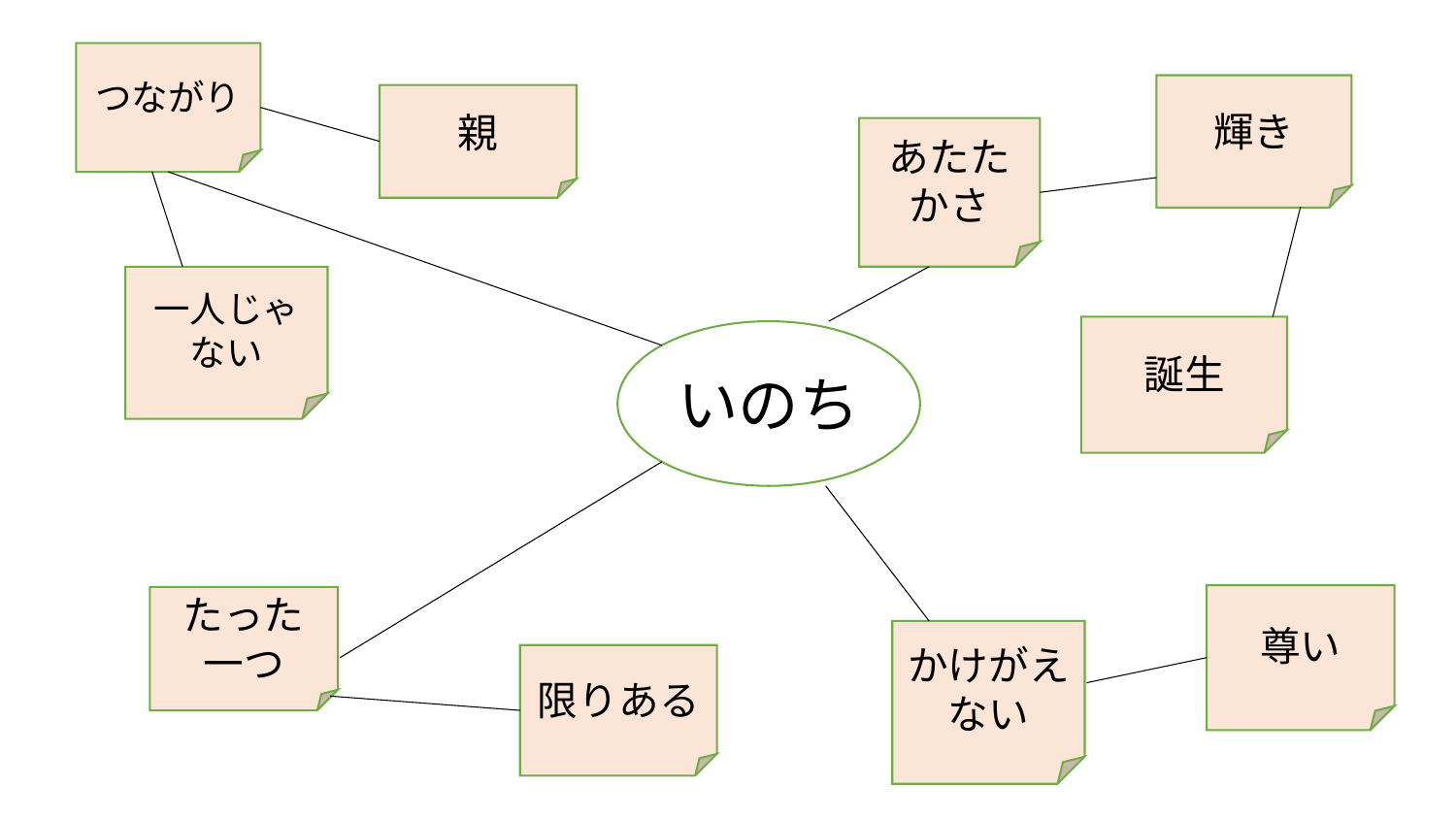

つながり
輝き
親
あたたかさ
一人じゃない
誕生
尊い
たった一つ
かけがえない
限りある
いのち